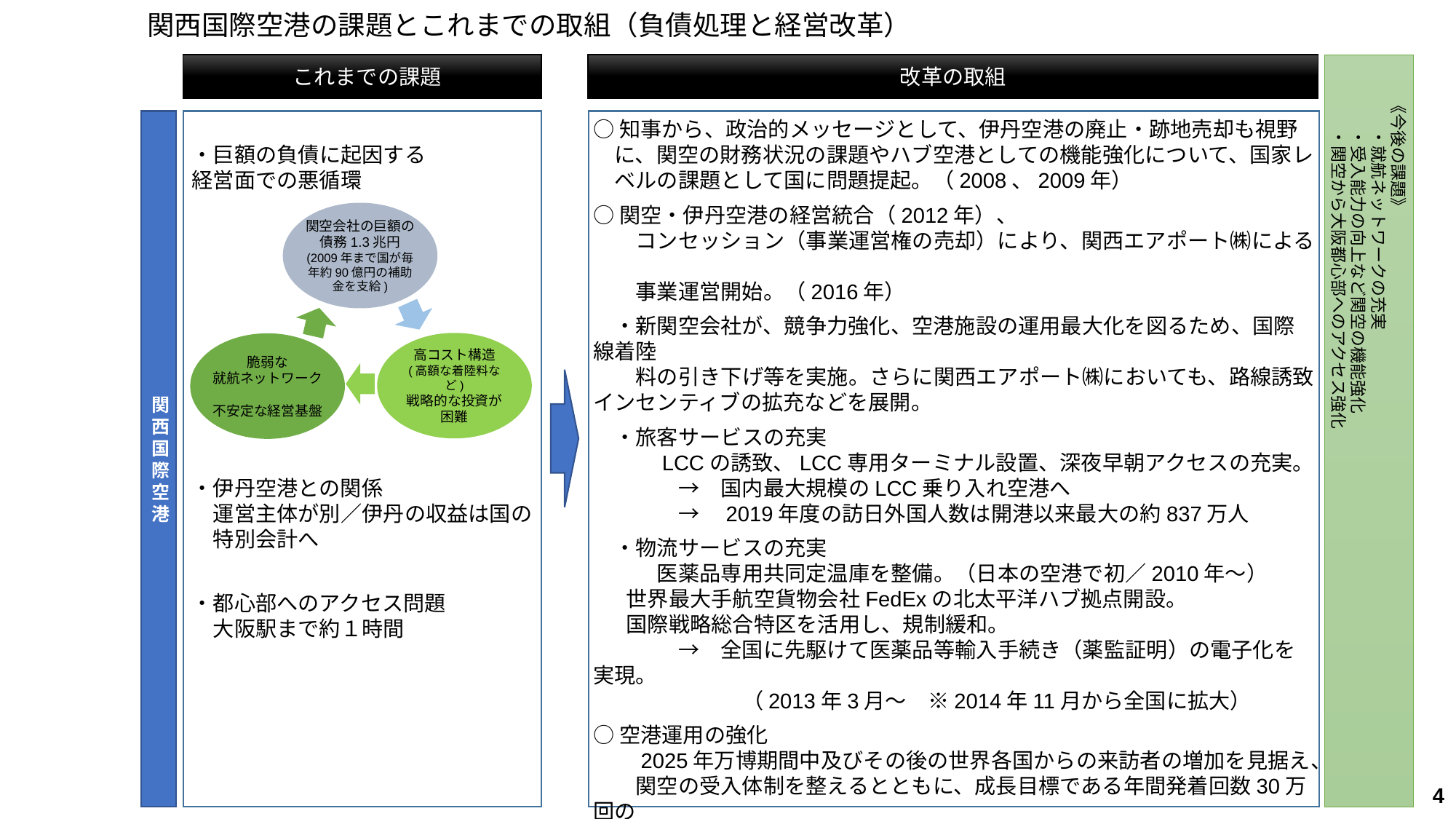

関西国際空港の課題とこれまでの取組（負債処理と経営改革）
改革の取組
 これまでの課題
《今後の課題》
・就航ネットワークの充実
・受入能力の向上など関空の機能強化
・関空から大阪都心部へのアクセス強化
関西国際空港

・巨額の負債に起因する
経営面での悪循環

・伊丹空港との関係
　運営主体が別／伊丹の収益は国の
　特別会計へ

・都心部へのアクセス問題
　大阪駅まで約１時間
○知事から、政治的メッセージとして、伊丹空港の廃止・跡地売却も視野に、関空の財務状況の課題やハブ空港としての機能強化について、国家レベルの課題として国に問題提起。（2008、2009年）
○関空・伊丹空港の経営統合（2012年）、
　　コンセッション（事業運営権の売却）により、関西エアポート㈱による
　　事業運営開始。（2016年）
　・新関空会社が、競争力強化、空港施設の運用最大化を図るため、国際線着陸
　　料の引き下げ等を実施。さらに関西エアポート㈱においても、路線誘致インセンティブの拡充などを展開。
　・旅客サービスの充実
　　　LCCの誘致、LCC専用ターミナル設置、深夜早朝アクセスの充実。
　　　　→　国内最大規模のLCC乗り入れ空港へ
　　　　→　2019年度の訪日外国人数は開港以来最大の約837万人
　・物流サービスの充実
　　　医薬品専用共同定温庫を整備。（日本の空港で初／2010年～）
       世界最大手航空貨物会社FedExの北太平洋ハブ拠点開設。
       国際戦略総合特区を活用し、規制緩和。
　　　　→　全国に先駆けて医薬品等輸入手続き（薬監証明）の電子化を実現。
　　　　　　　（2013年3月～　※2014年11月から全国に拡大）
○空港運用の強化
　　2025年万博期間中及びその後の世界各国からの来訪者の増加を見据え、
　　関空の受入体制を整えるとともに、成長目標である年間発着回数30万回の
　　実現に必要な能力を確保するため、万博までに航空機処理能力の引き上げを
　　めざす（2022年９月関西３空港懇談会において合意）。
　　　　→　国において有識者会議を設置し、現行飛行経路の見直し検討開始。

関空会社の巨額の
債務1.3兆円
(2009年まで国が毎年約90億円の補助金を支給)

高コスト構造
(高額な着陸料など)
戦略的な投資が
困難
脆弱な
就航ネットワーク

不安定な経営基盤

4